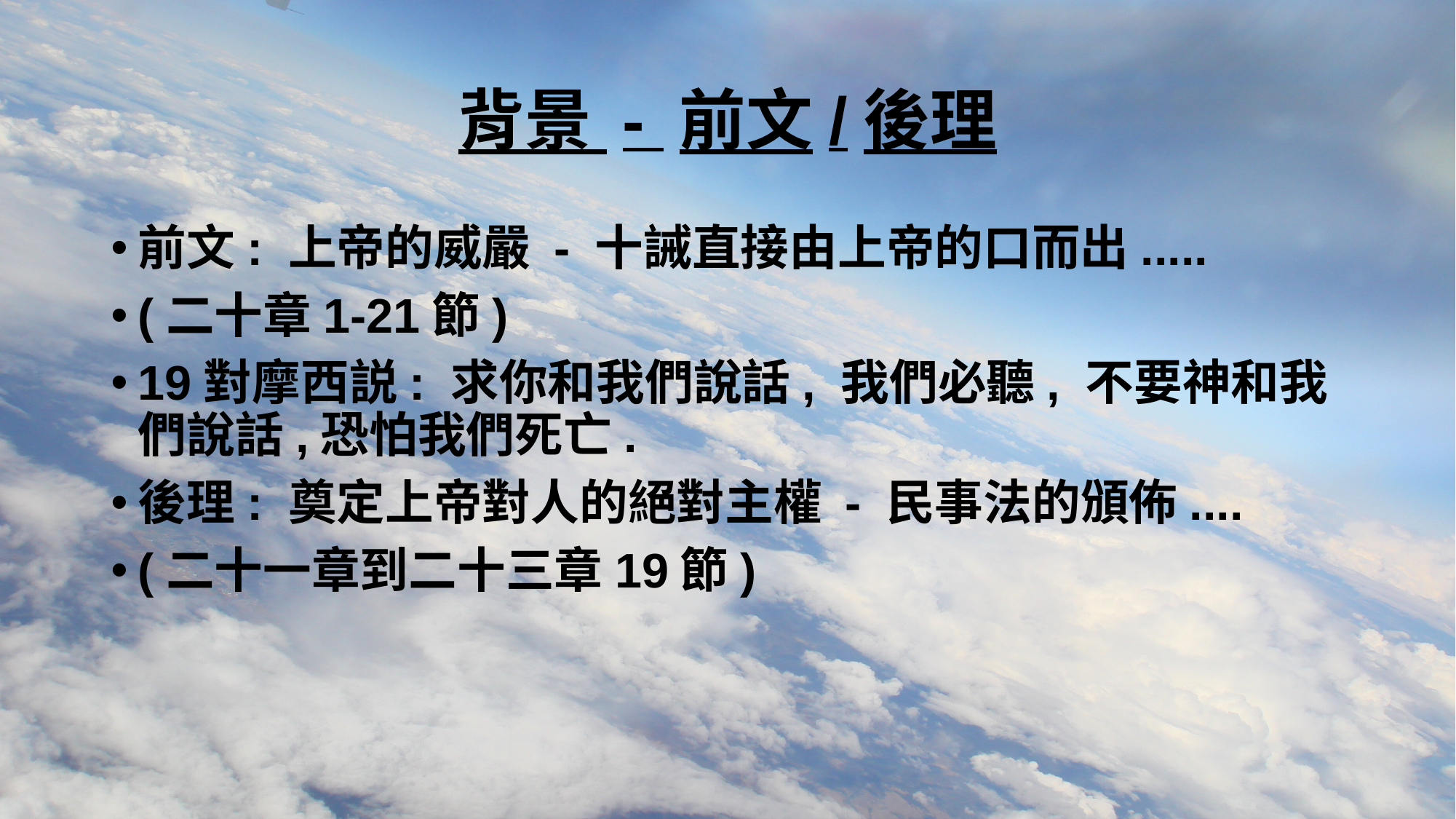

# 背景 - 前文/後理
前文: 上帝的威嚴 - 十誡直接由上帝的口而出.....
(二十章1-21節)
19對摩西説: 求你和我們說話, 我們必聽, 不要神和我們說話,恐怕我們死亡.
後理: 奠定上帝對人的絕對主權 - 民事法的頒佈....
(二十一章到二十三章19節)